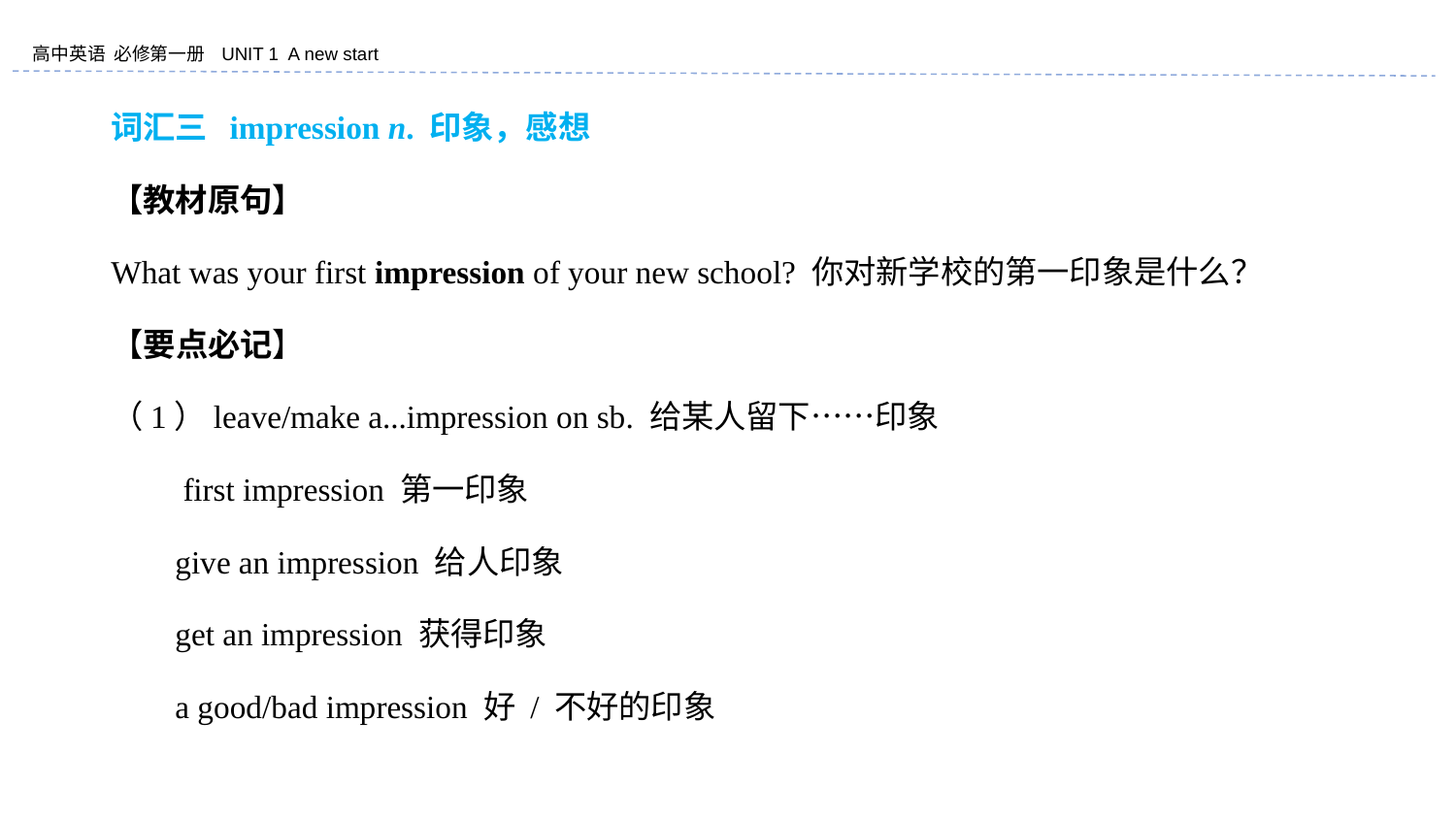

词汇三  impression n. 印象，感想
【教材原句】
What was your first impression of your new school? 你对新学校的第一印象是什么？
【要点必记】
（1）leave/make a...impression on sb. 给某人留下……印象
         first impression 第一印象
        give an impression 给人印象
        get an impression 获得印象
        a good/bad impression 好 / 不好的印象